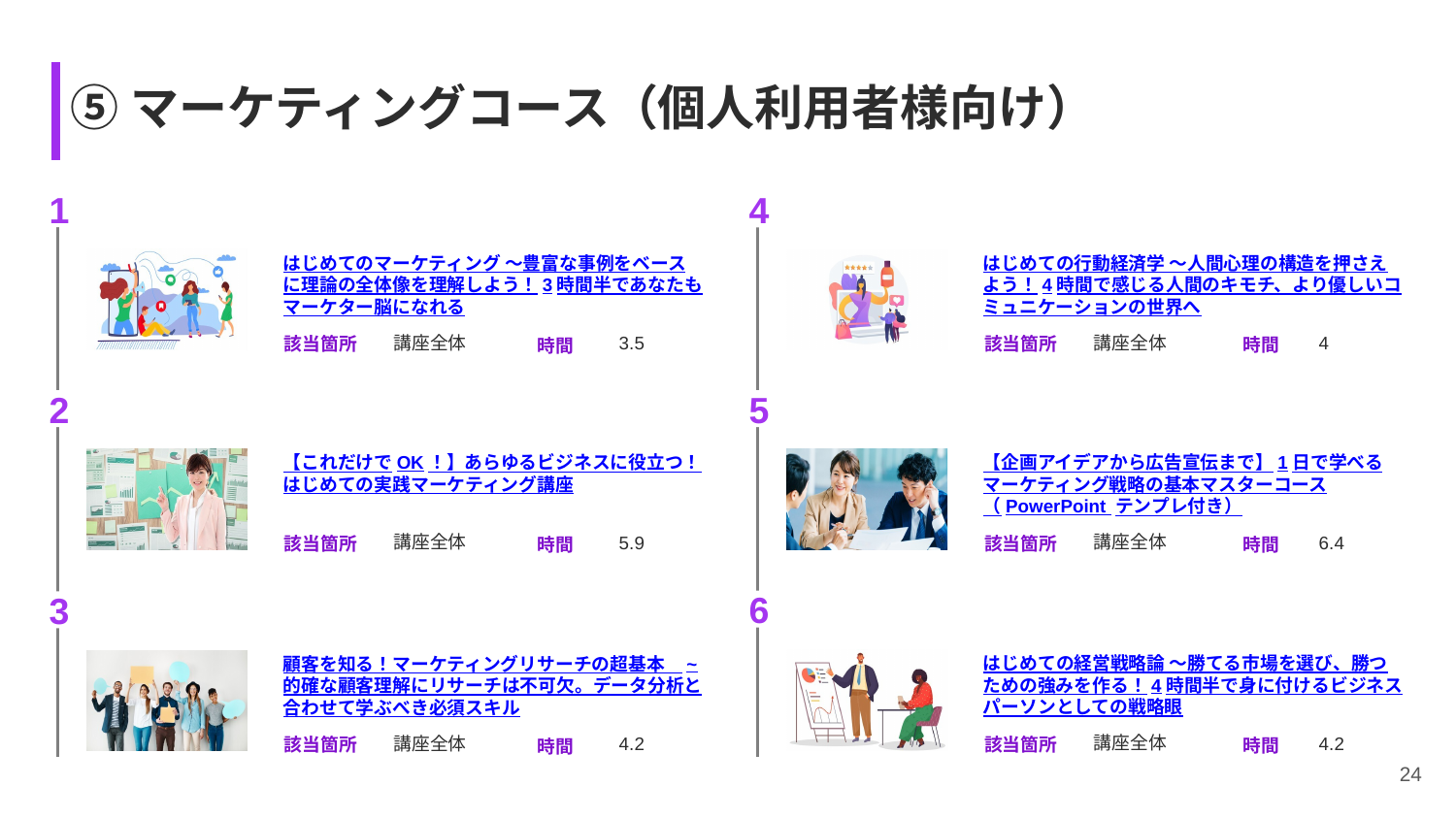

# ⑤マーケティングコース（個人利用者様向け）
1
4

はじめてのマーケティング ～豊富な事例をベースに理論の全体像を理解しよう！3時間半であなたもマーケター脳になれる
はじめての行動経済学 ～人間心理の構造を押さえよう！4時間で感じる人間のキモチ、より優しいコミュニケーションの世界へ

講座全体
講座全体
3.5
4
2
5

【これだけでOK！】あらゆるビジネスに役立つ！はじめての実践マーケティング講座
【企画アイデアから広告宣伝まで】1日で学べるマーケティング戦略の基本マスターコース（PowerPoint テンプレ付き）

講座全体
講座全体
5.9
6.4
6

3

はじめての経営戦略論 ～勝てる市場を選び、勝つための強みを作る！4時間半で身に付けるビジネスパーソンとしての戦略眼
顧客を知る！マーケティングリサーチの超基本　~的確な顧客理解にリサーチは不可欠。データ分析と合わせて学ぶべき必須スキル

講座全体
4.2
講座全体
4.2
24